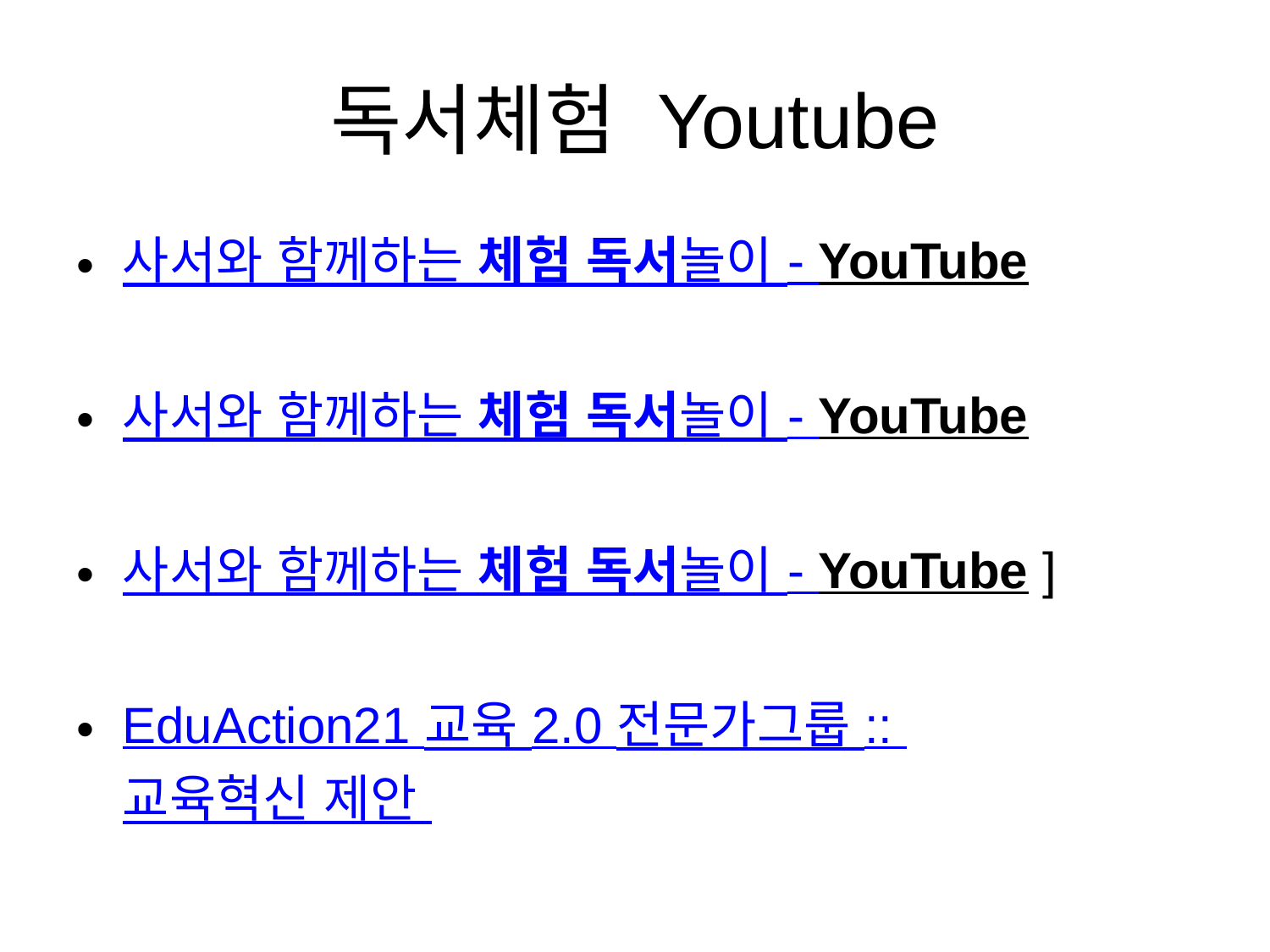

# 독서체험 Youtube
사서와 함께하는 체험 독서놀이 - YouTube

사서와 함께하는 체험 독서놀이 - YouTube

사서와 함께하는 체험 독서놀이 - YouTube ]

EduAction21 교육 2.0 전문가그룹 :: 교육혁신 제안